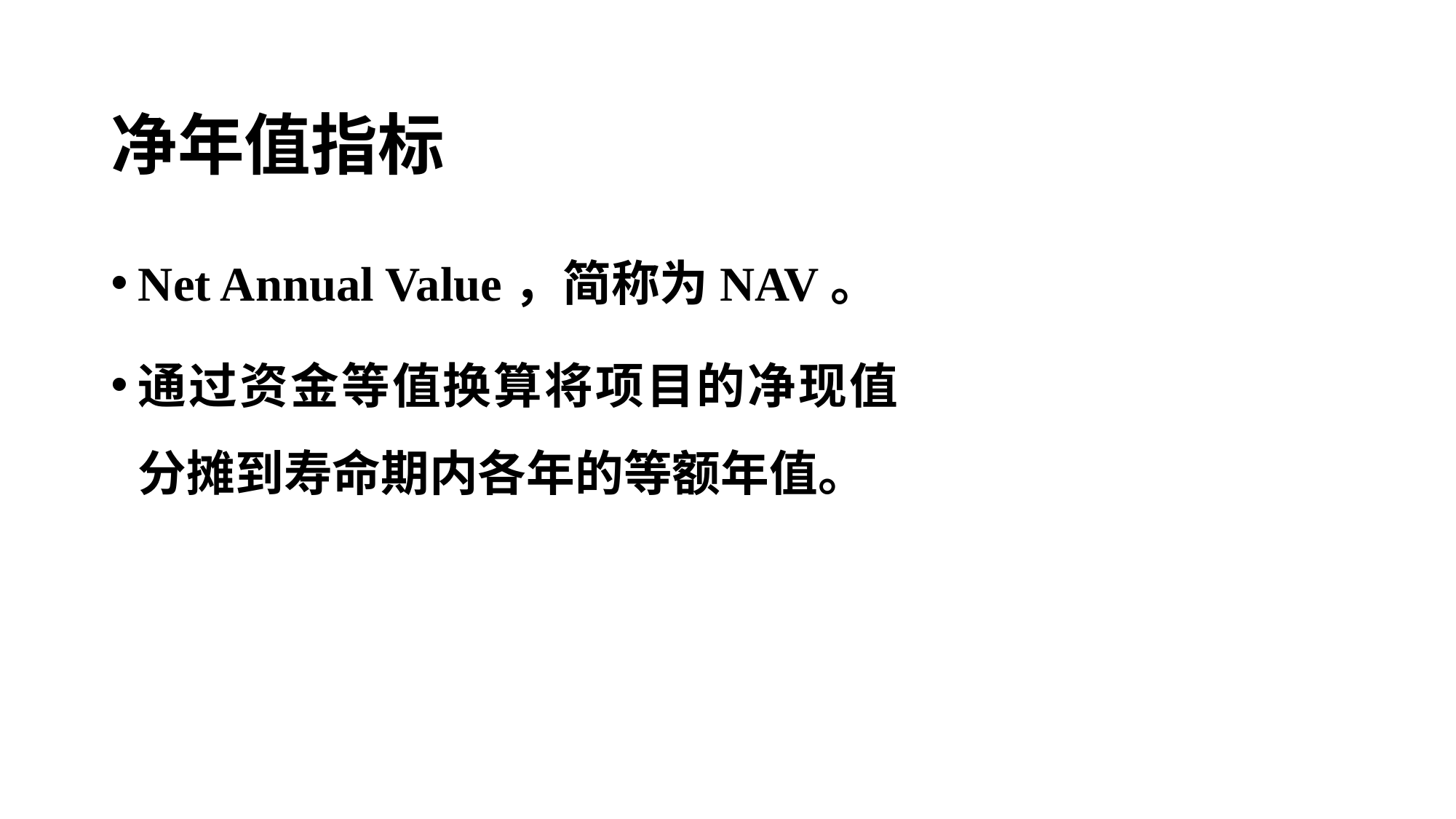

# 净年值指标
Net Annual Value，简称为NAV。
通过资金等值换算将项目的净现值分摊到寿命期内各年的等额年值。